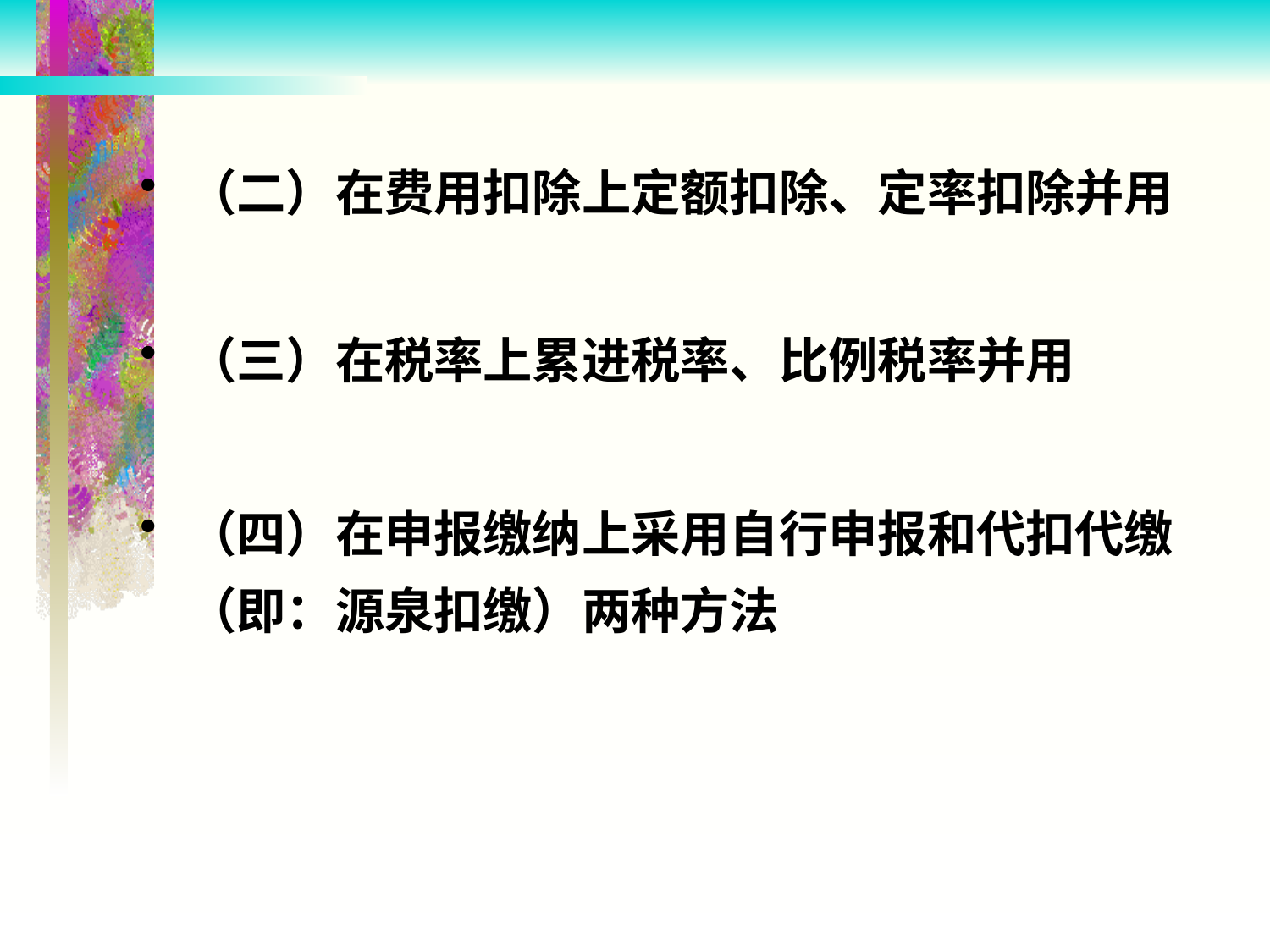

（二）在费用扣除上定额扣除、定率扣除并用

（三）在税率上累进税率、比例税率并用

（四）在申报缴纳上采用自行申报和代扣代缴（即：源泉扣缴）两种方法